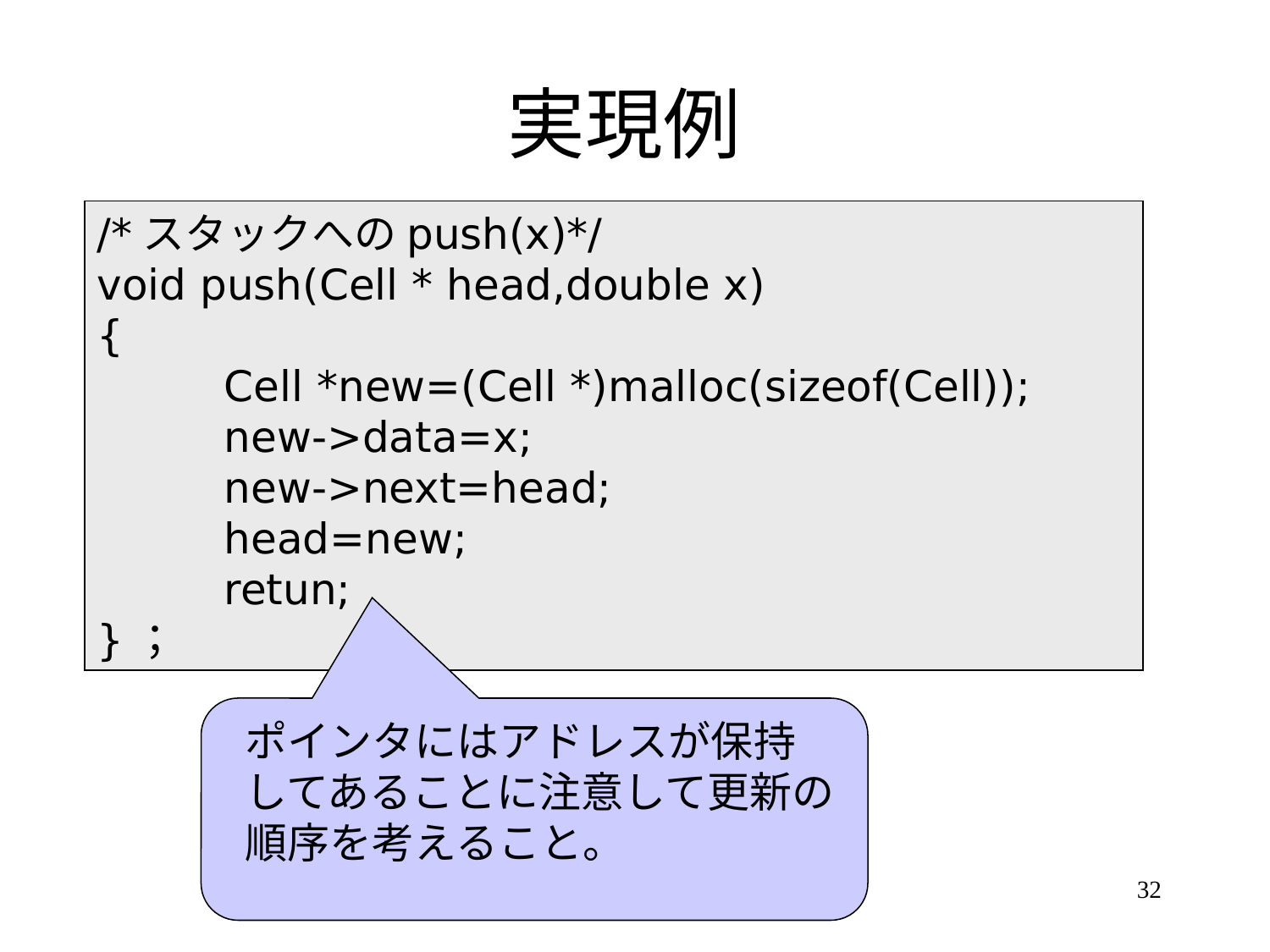

# 実現例
/*スタックへのpush(x)*/
void push(Cell * head,double x)
{
	Cell *new=(Cell *)malloc(sizeof(Cell));
	new->data=x;
	new->next=head;
	head=new;
	retun;
}；

ポインタにはアドレスが保持してあることに注意して更新の順序を考えること。
32